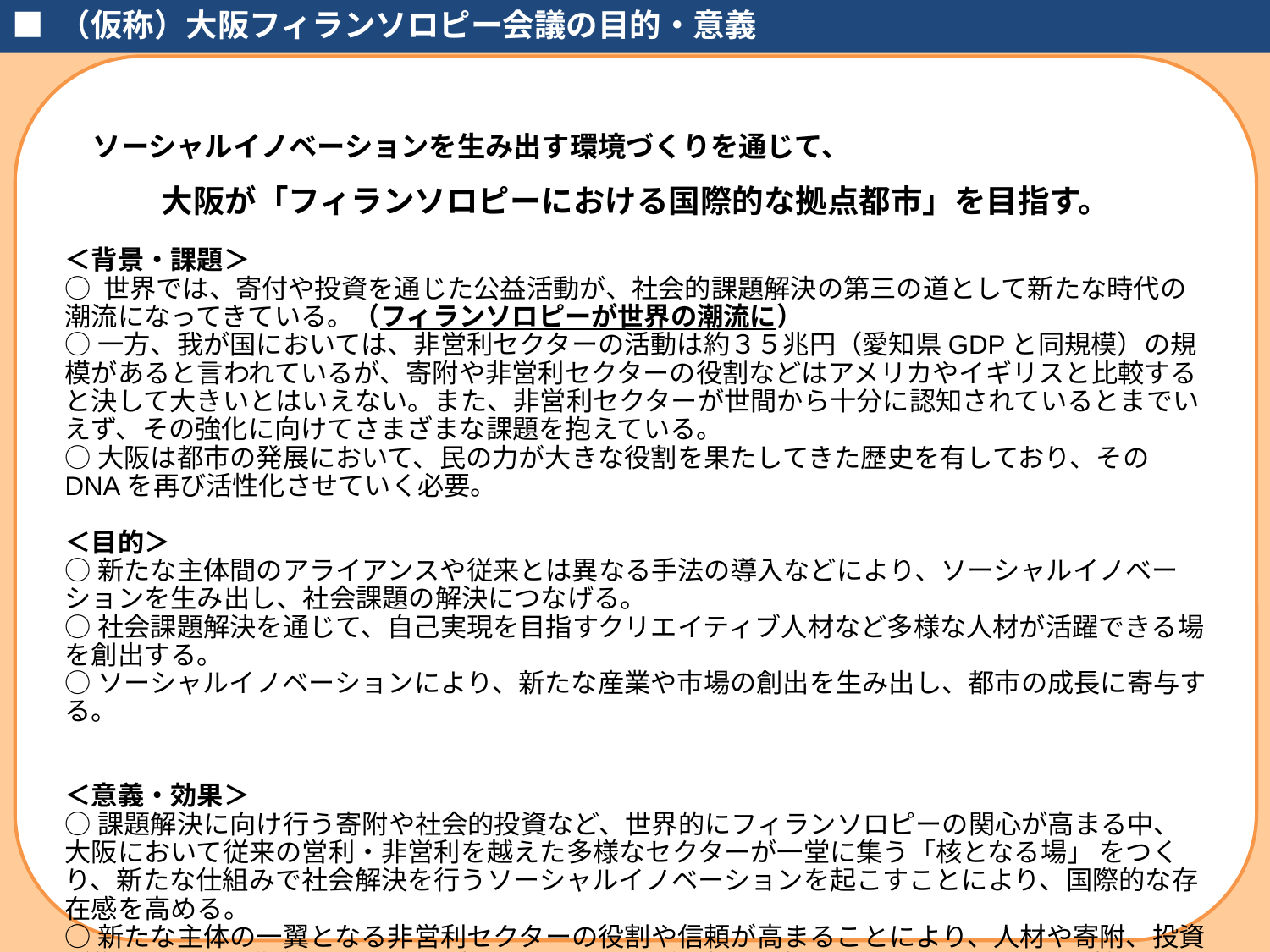

■ （仮称）大阪フィランソロピー会議の目的・意義

　ソーシャルイノベーションを生み出す環境づくりを通じて、

大阪が「フィランソロピーにおける国際的な拠点都市」を目指す。

＜背景・課題＞
○ 世界では、寄付や投資を通じた公益活動が、社会的課題解決の第三の道として新たな時代の潮流になってきている。（フィランソロピーが世界の潮流に）
○一方、我が国においては、非営利セクターの活動は約３５兆円（愛知県GDPと同規模）の規模があると言われているが、寄附や非営利セクターの役割などはアメリカやイギリスと比較すると決して大きいとはいえない。また、非営利セクターが世間から十分に認知されているとまでいえず、その強化に向けてさまざまな課題を抱えている。
○大阪は都市の発展において、民の力が大きな役割を果たしてきた歴史を有しており、そのDNAを再び活性化させていく必要。

＜目的＞
○新たな主体間のアライアンスや従来とは異なる手法の導入などにより、ソーシャルイノベーションを生み出し、社会課題の解決につなげる。
○社会課題解決を通じて、自己実現を目指すクリエイティブ人材など多様な人材が活躍できる場を創出する。
○ソーシャルイノベーションにより、新たな産業や市場の創出を生み出し、都市の成長に寄与する。

＜意義・効果＞
○課題解決に向け行う寄附や社会的投資など、世界的にフィランソロピーの関心が高まる中、 大阪において従来の営利・非営利を越えた多様なセクターが一堂に集う「核となる場」 をつくり、新たな仕組みで社会解決を行うソーシャルイノベーションを起こすことにより、国際的な存在感を高める。
○新たな主体の一翼となる非営利セクターの役割や信頼が高まることにより、人材や寄附、投資が集まるなど、非営利セクターが抱えている課題を解決し、大阪における民間活動の活性化につなげる。